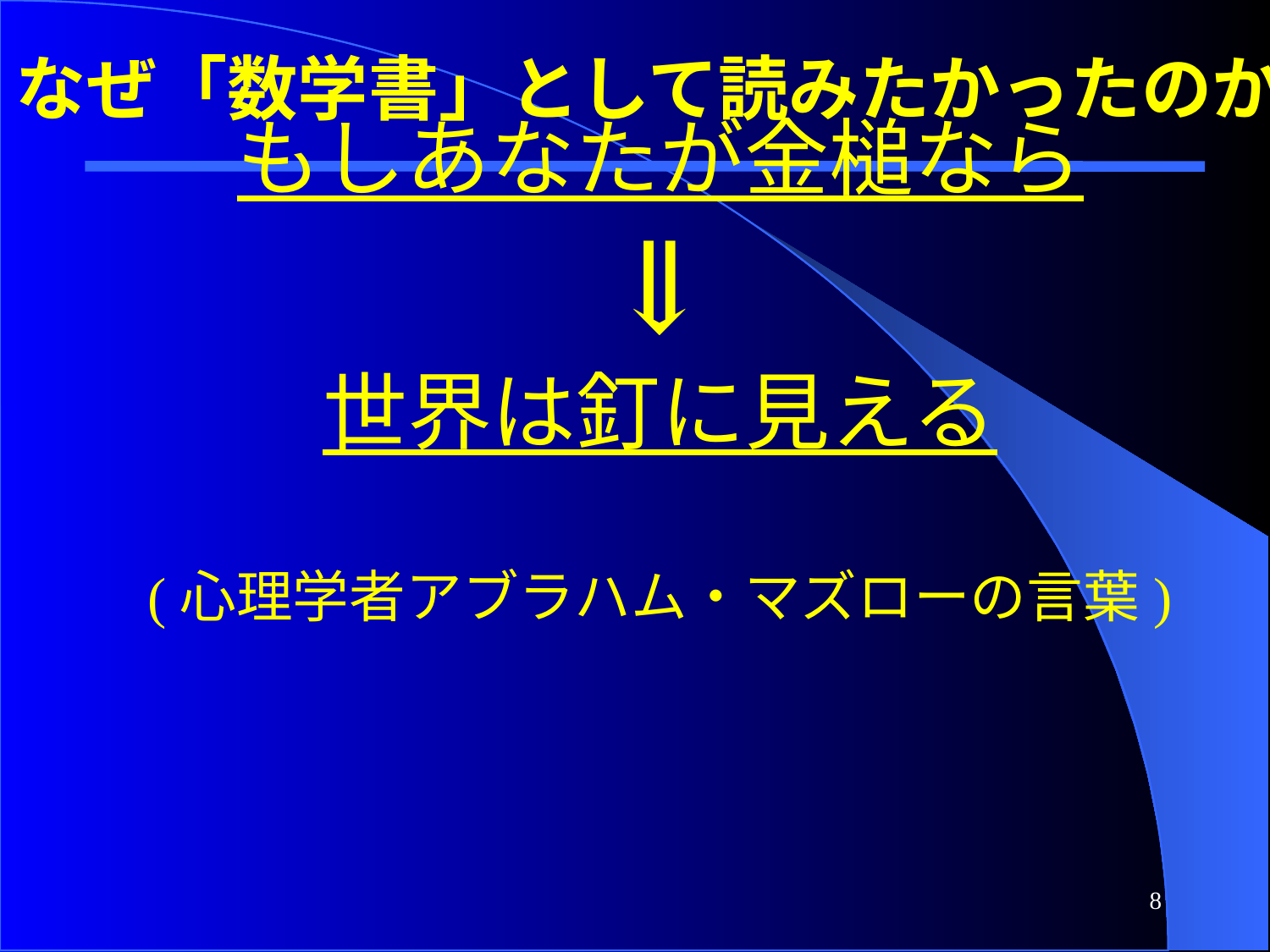

なぜ「数学書」として読みたかったのか

もしあなたが金槌なら
⇓
世界は釘に見える

(心理学者アブラハム・マズローの言葉)

8